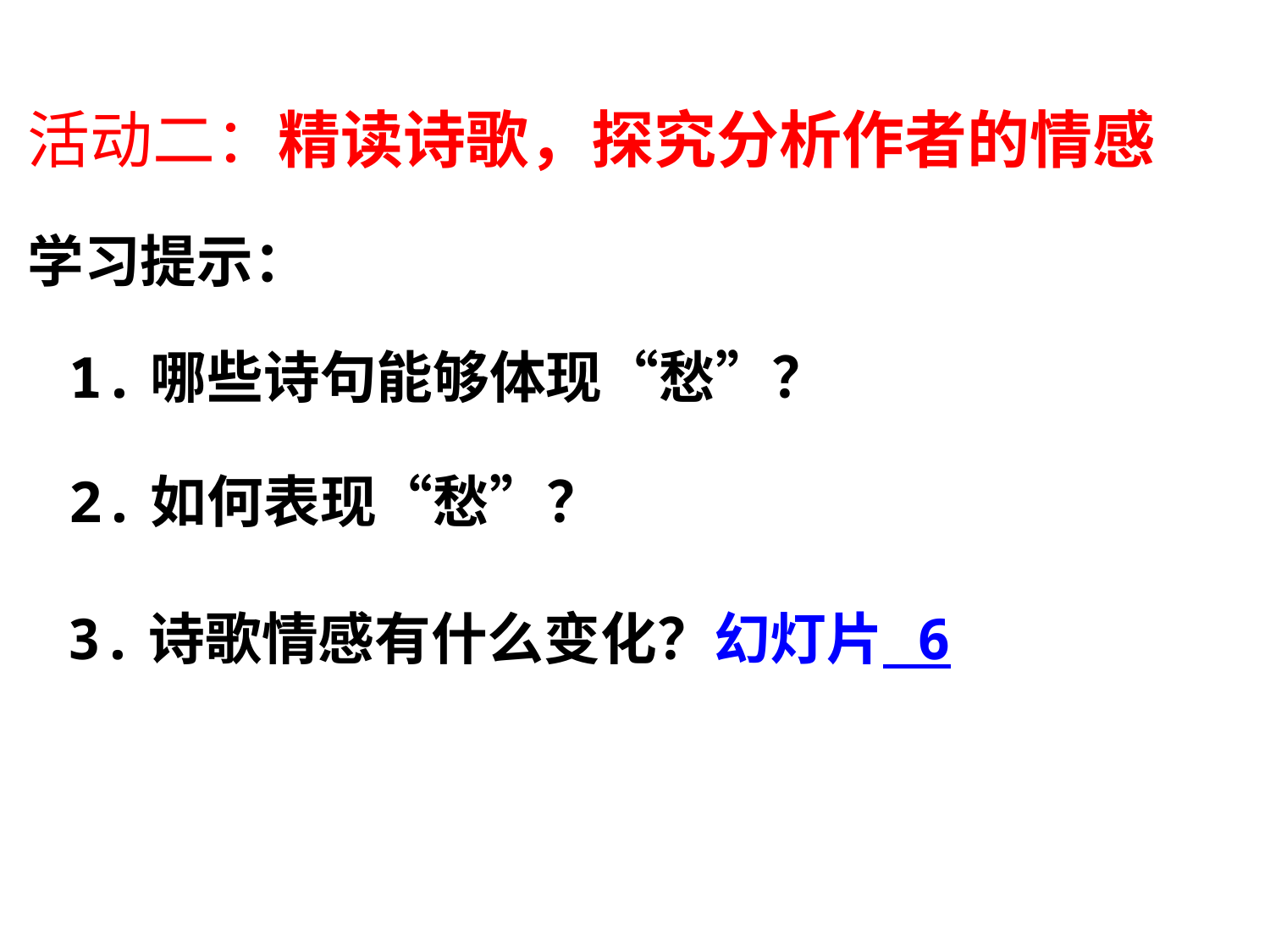

# 活动二：精读诗歌，探究分析作者的情感
学习提示：
1.哪些诗句能够体现“愁”？
2.如何表现“愁”？
3.诗歌情感有什么变化？幻灯片 6